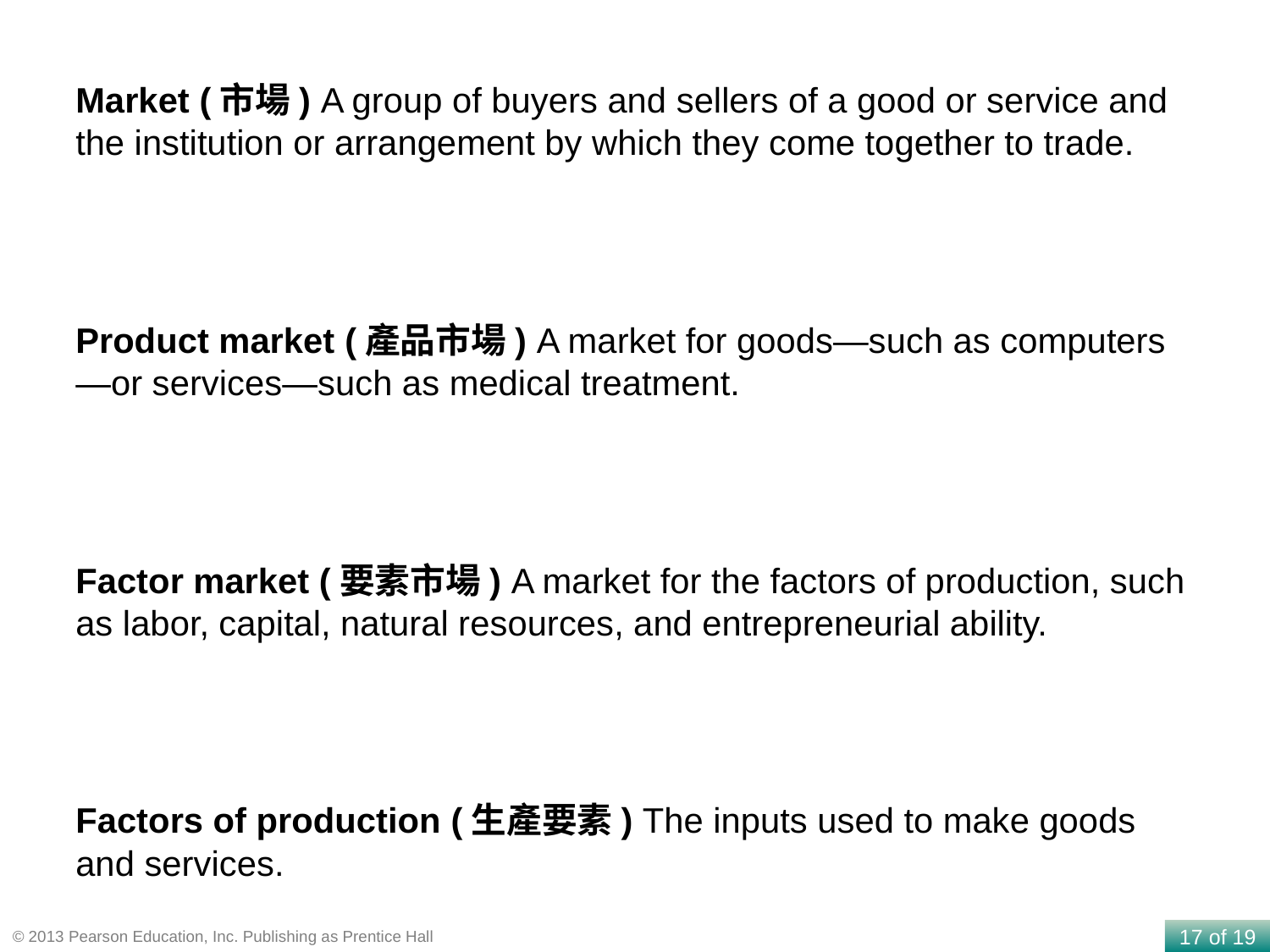

Market (市場) A group of buyers and sellers of a good or service and the institution or arrangement by which they come together to trade.

Product market (產品市場) A market for goods—such as computers—or services—such as medical treatment.

Factor market (要素市場) A market for the factors of production, such as labor, capital, natural resources, and entrepreneurial ability.

Factors of production (生產要素) The inputs used to make goods and services.